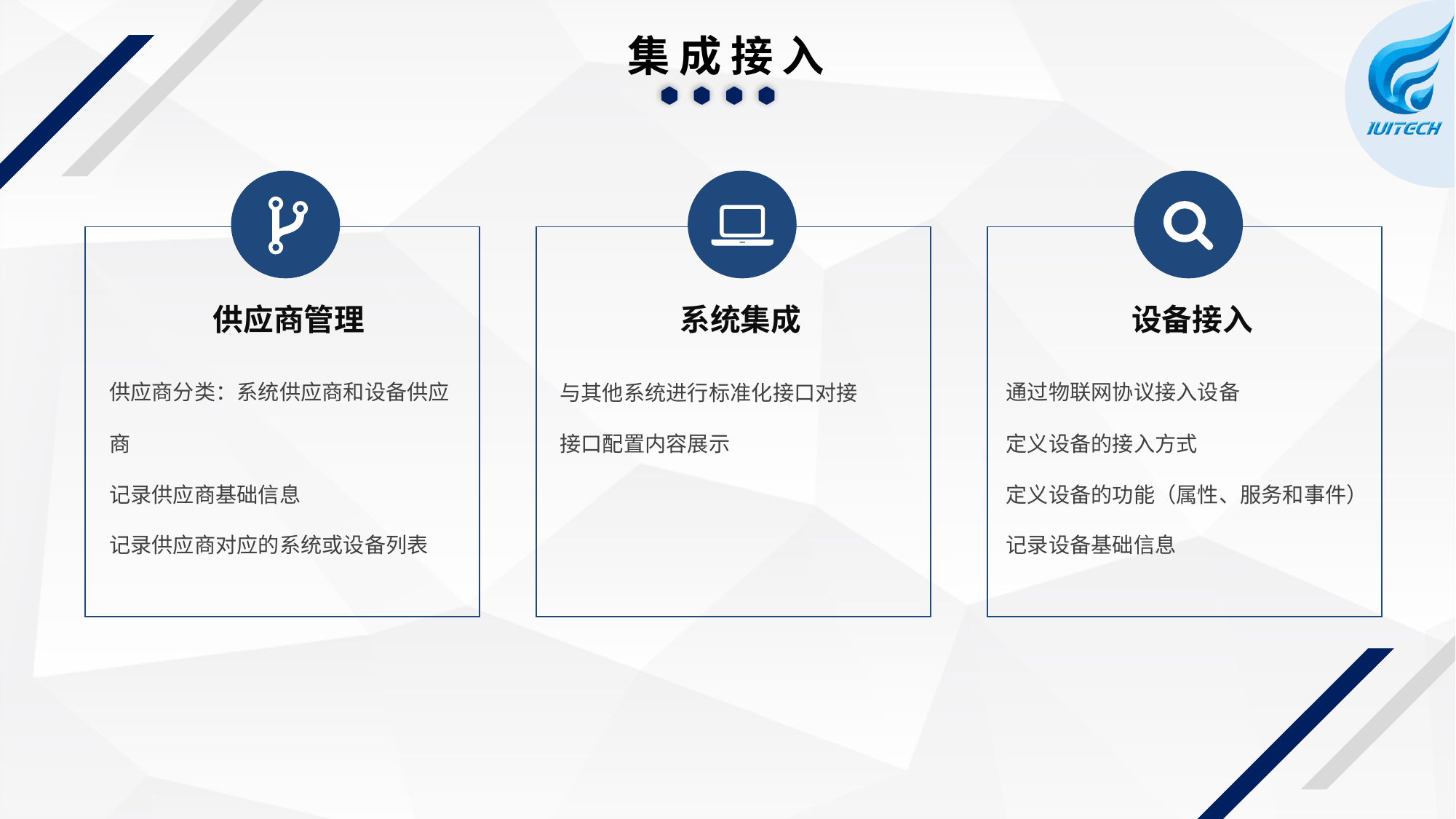

集成接入

供应商管理
系统集成
设备接入
供应商分类：系统供应商和设备供应商
记录供应商基础信息
记录供应商对应的系统或设备列表
通过物联网协议接入设备
定义设备的接入方式
定义设备的功能（属性、服务和事件）
记录设备基础信息
与其他系统进行标准化接口对接
接口配置内容展示